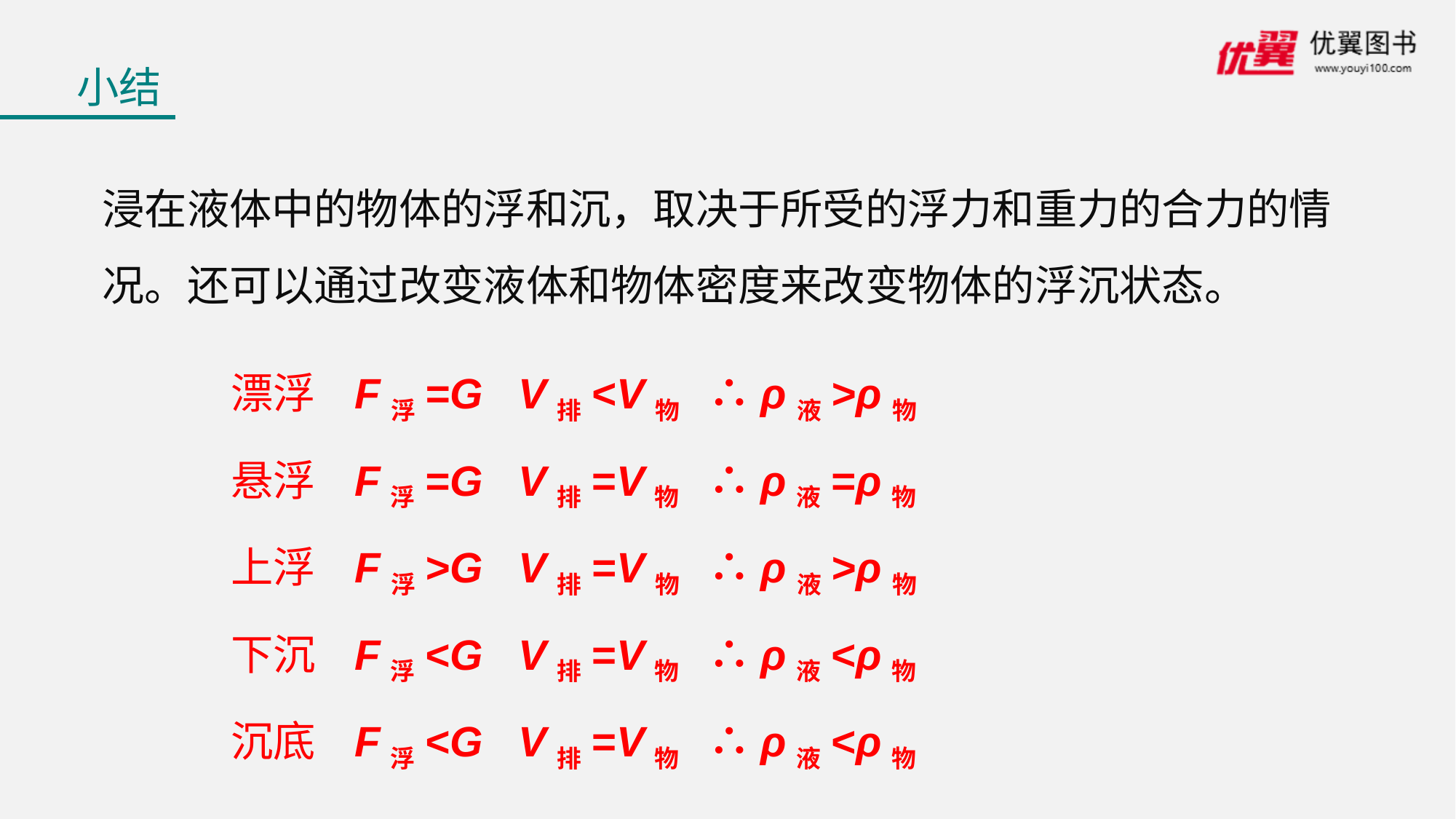

小结
浸在液体中的物体的浮和沉，取决于所受的浮力和重力的合力的情况。还可以通过改变液体和物体密度来改变物体的浮沉状态。
漂浮   F浮=G   V排<V物   ∴ρ液>ρ物
悬浮   F浮=G   V排=V物   ∴ρ液=ρ物
上浮   F浮>G   V排=V物   ∴ρ液>ρ物
下沉   F浮<G   V排=V物   ∴ρ液<ρ物
沉底   F浮<G   V排=V物   ∴ρ液<ρ物